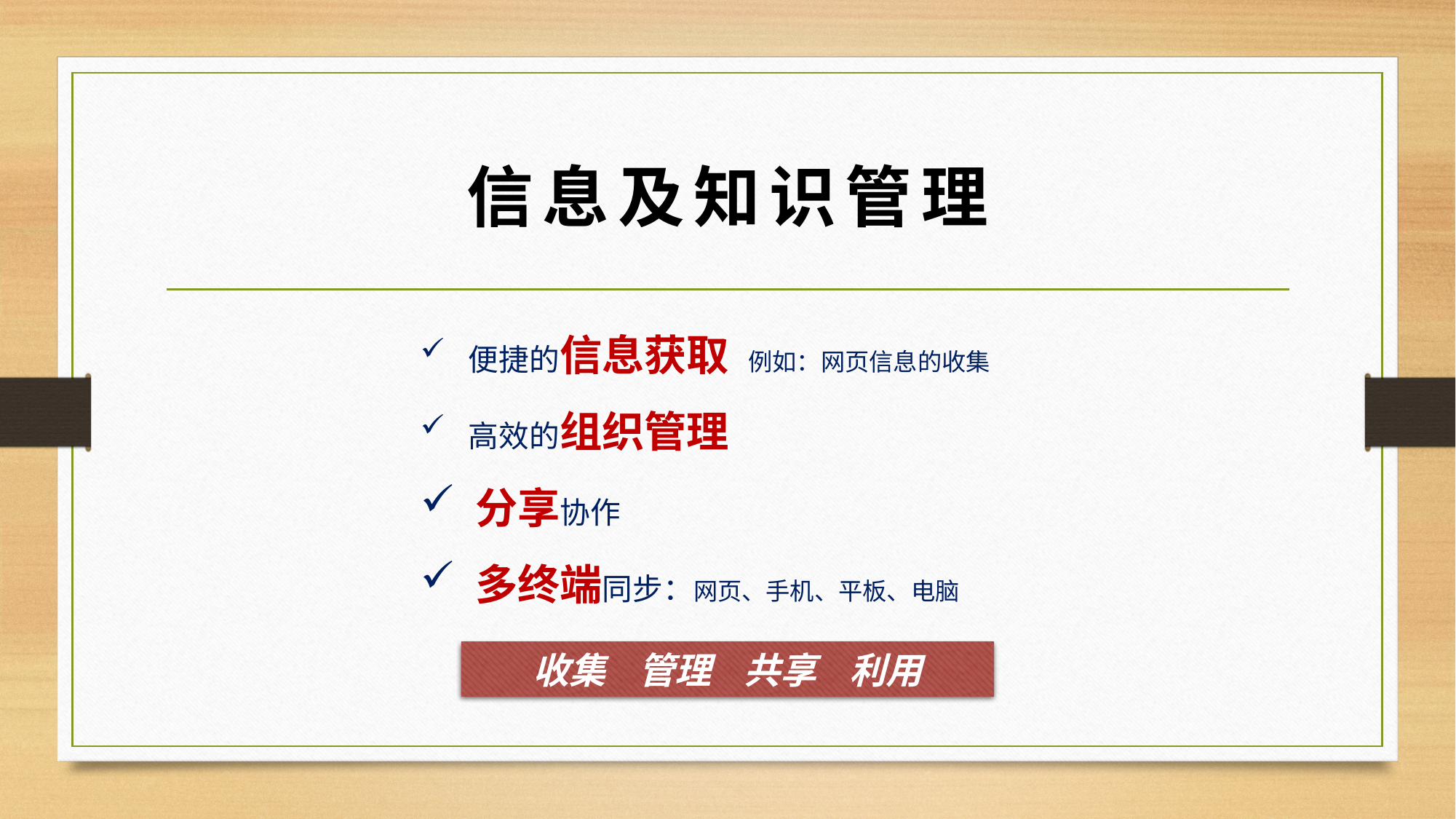

# 信息及知识管理
 便捷的信息获取  例如：网页信息的收集
 高效的组织管理
 分享协作
 多终端同步：网页、手机、平板、电脑
收集    管理    共享    利用